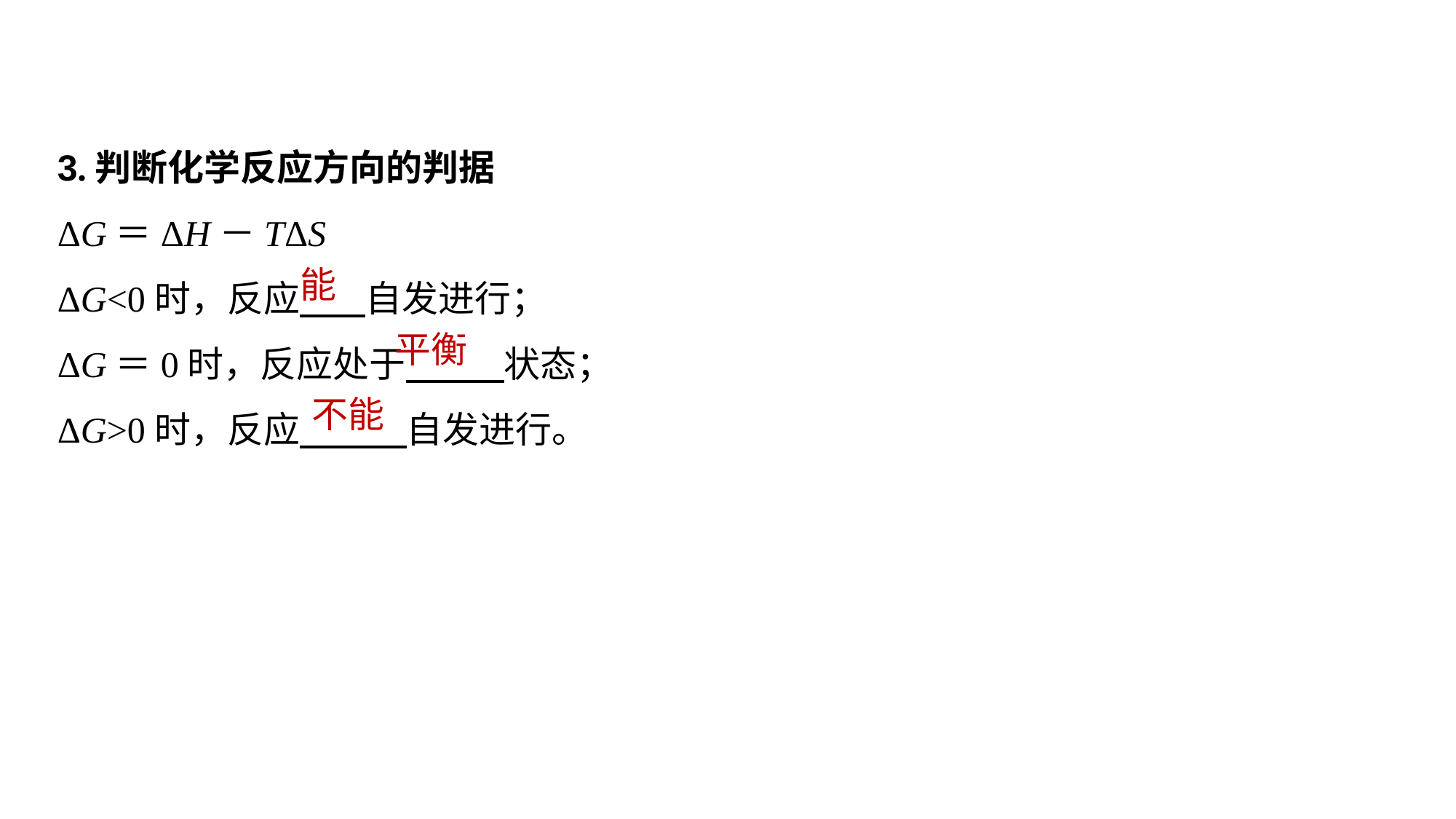

3.判断化学反应方向的判据
ΔG＝ΔH－TΔS
ΔG<0时，反应        自发进行；
ΔG＝0时，反应处于            状态；
ΔG>0时，反应             自发进行。
能
平衡
不能